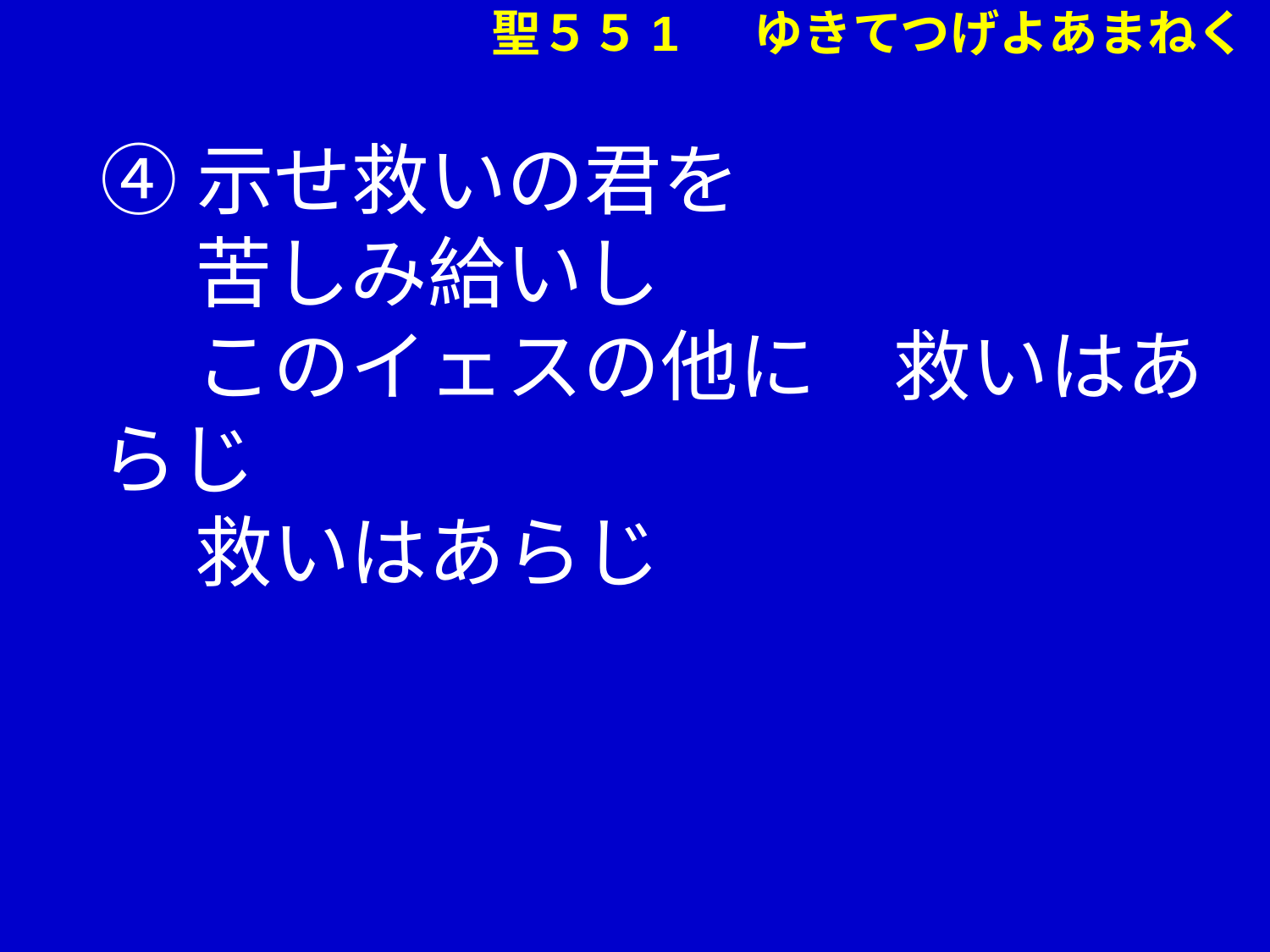

聖５５1 　ゆきてつげよあまねく
④示せ救いの君を
　 苦しみ給いし
　 このイェスの他に　救いはあらじ
　 救いはあらじ